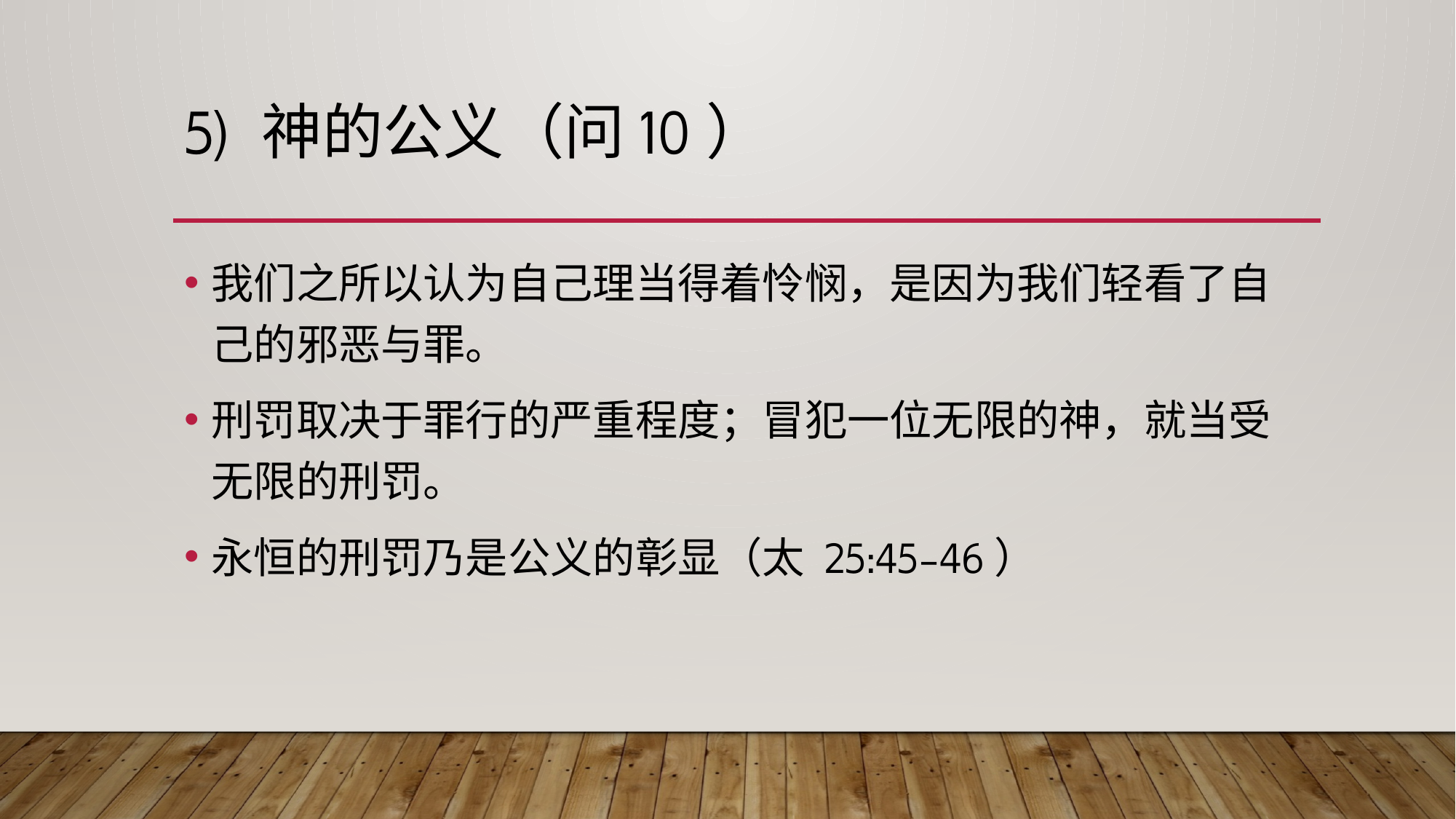

# 5) 神的公义（问10）
我们之所以认为自己理当得着怜悯，是因为我们轻看了自己的邪恶与罪。
刑罚取决于罪行的严重程度；冒犯一位无限的神，就当受无限的刑罚。
永恒的刑罚乃是公义的彰显（太 25:45–46）